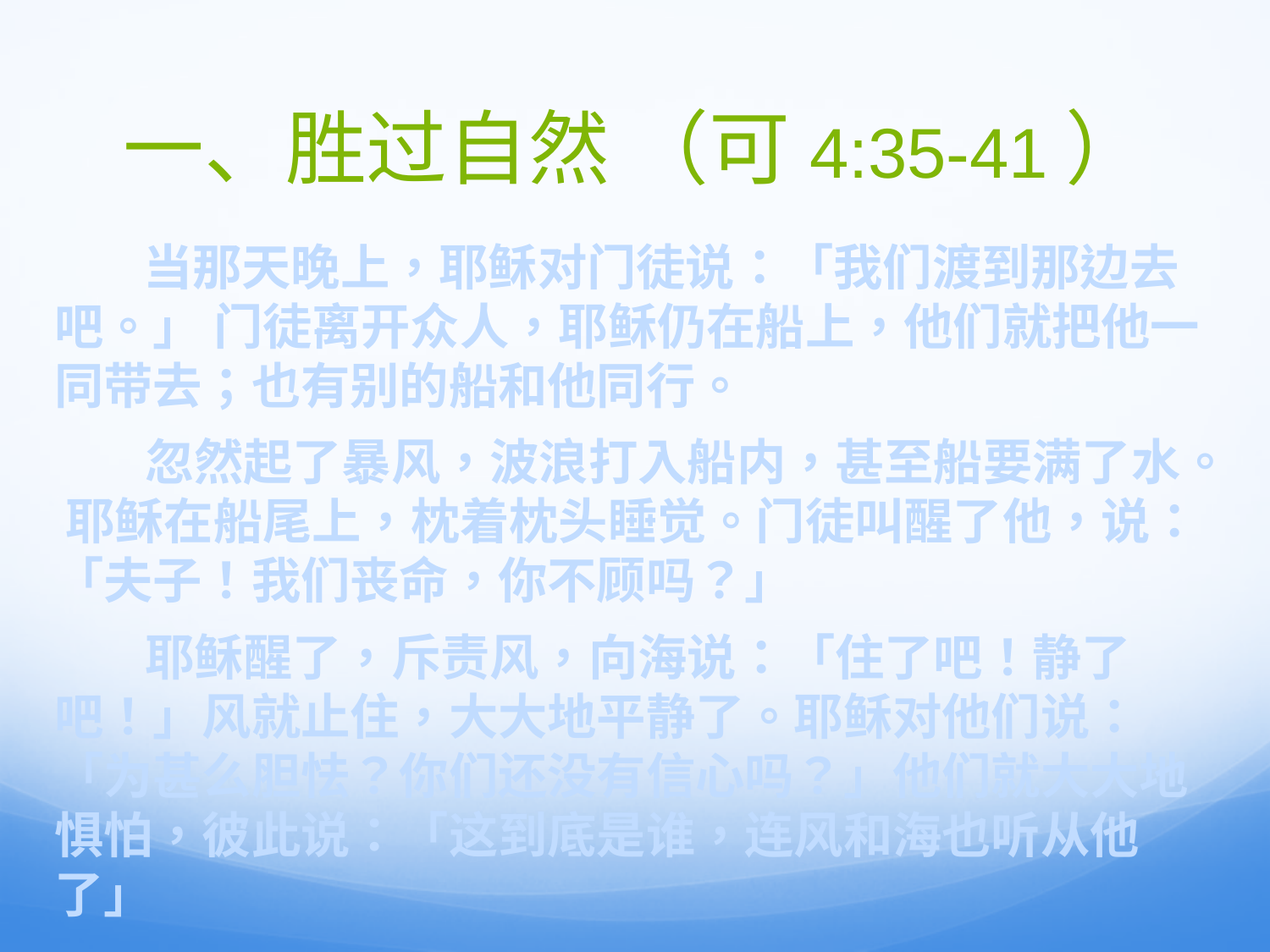

# 一、胜过自然 （可4:35-41）
       当那天晚上，耶稣对门徒说：「我们渡到那边去吧。」 门徒离开众人，耶稣仍在船上，他们就把他一同带去；也有别的船和他同行。
       忽然起了暴风，波浪打入船内，甚至船要满了水。 耶稣在船尾上，枕着枕头睡觉。门徒叫醒了他，说：「夫子！我们丧命，你不顾吗？」
       耶稣醒了，斥责风，向海说：「住了吧！静了吧！」风就止住，大大地平静了。耶稣对他们说：「为甚么胆怯？你们还没有信心吗？」他们就大大地惧怕，彼此说：「这到底是谁，连风和海也听从他了」